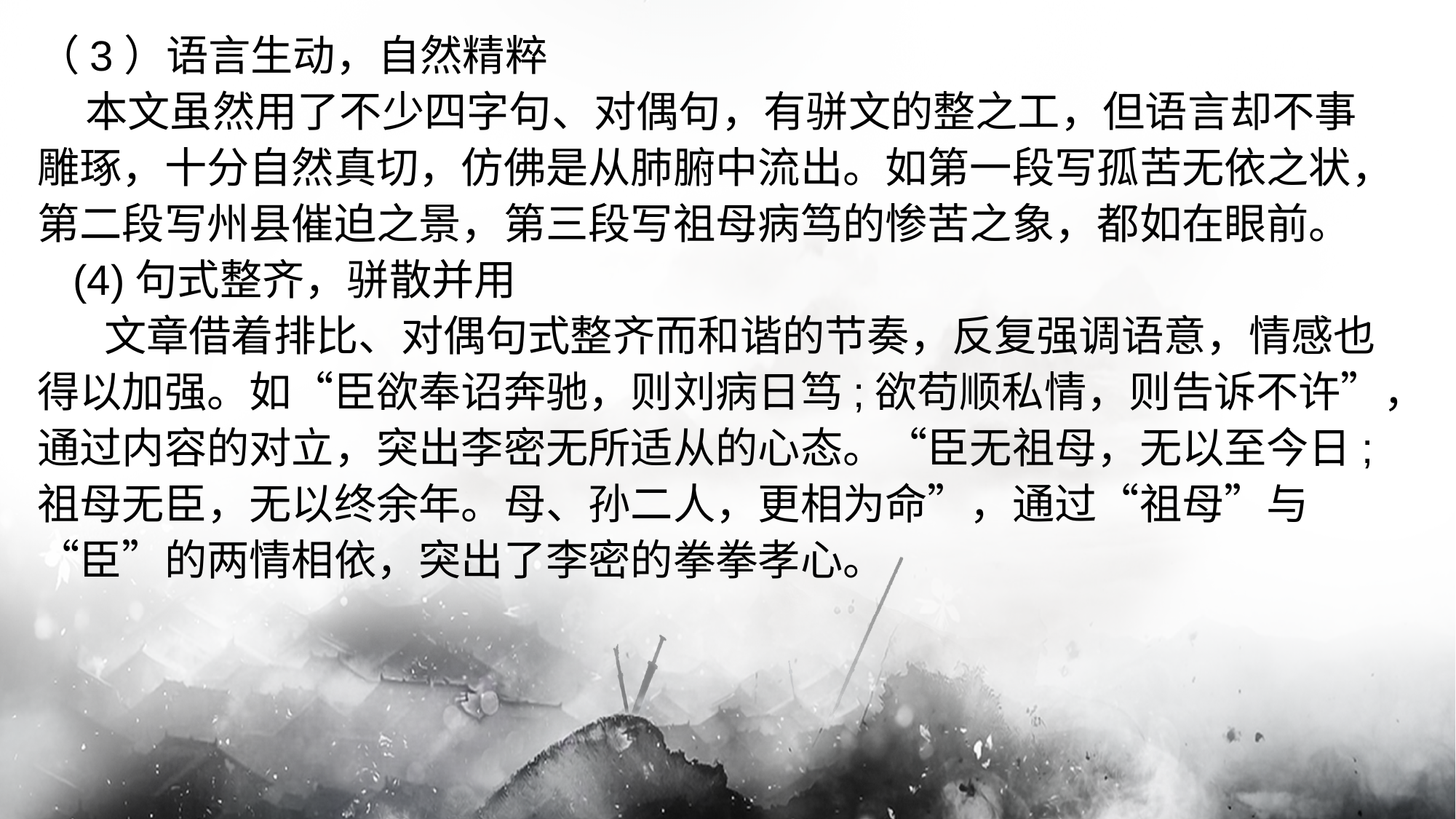

（3）语言生动，自然精粹
    本文虽然用了不少四字句、对偶句，有骈文的整之工，但语言却不事雕琢，十分自然真切，仿佛是从肺腑中流出。如第一段写孤苦无依之状，第二段写州县催迫之景，第三段写祖母病笃的惨苦之象，都如在眼前。
   (4)句式整齐，骈散并用
      文章借着排比、对偶句式整齐而和谐的节奏，反复强调语意，情感也得以加强。如“臣欲奉诏奔驰，则刘病日笃;欲苟顺私情，则告诉不许”，通过内容的对立，突出李密无所适从的心态。“臣无祖母，无以至今日;祖母无臣，无以终余年。母、孙二人，更相为命”，通过“祖母”与“臣”的两情相依，突出了李密的拳拳孝心。